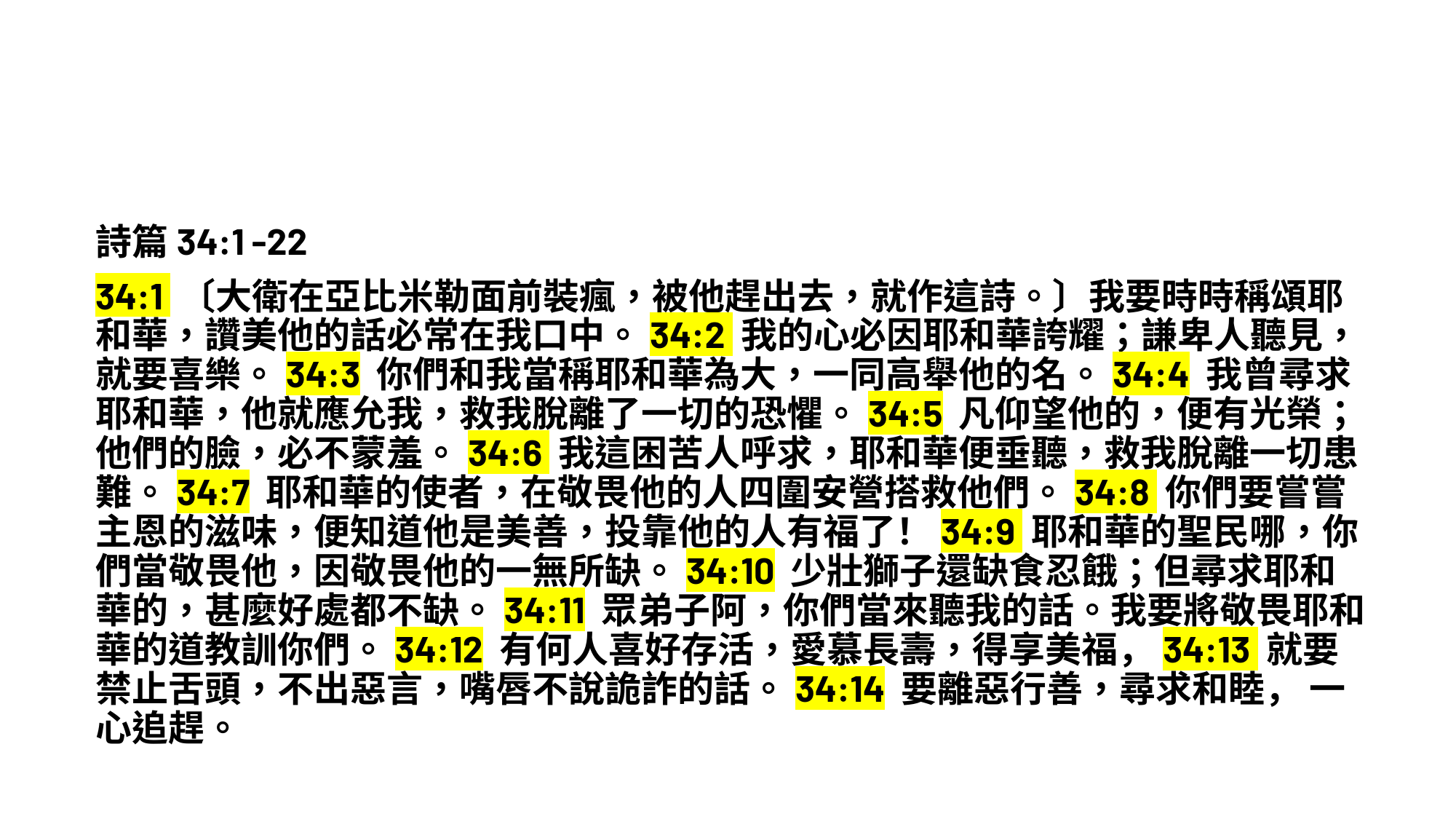

詩篇34:1 -22
34:1 〔大衛在亞比米勒面前裝瘋，被他趕出去，就作這詩。〕我要時時稱頌耶和華，讚美他的話必常在我口中。34:2 我的心必因耶和華誇耀；謙卑人聽見，就要喜樂。34:3 你們和我當稱耶和華為大，一同高舉他的名。34:4 我曾尋求耶和華，他就應允我，救我脫離了一切的恐懼。34:5 凡仰望他的，便有光榮；他們的臉，必不蒙羞。34:6 我這困苦人呼求，耶和華便垂聽，救我脫離一切患難。34:7 耶和華的使者，在敬畏他的人四圍安營搭救他們。34:8 你們要嘗嘗主恩的滋味，便知道他是美善，投靠他的人有福了！34:9 耶和華的聖民哪，你們當敬畏他，因敬畏他的一無所缺。34:10 少壯獅子還缺食忍餓；但尋求耶和華的，甚麼好處都不缺。34:11 眾弟子阿，你們當來聽我的話。我要將敬畏耶和華的道教訓你們。34:12 有何人喜好存活，愛慕長壽，得享美福，34:13 就要禁止舌頭，不出惡言，嘴唇不說詭詐的話。34:14 要離惡行善，尋求和睦， 一心追趕。